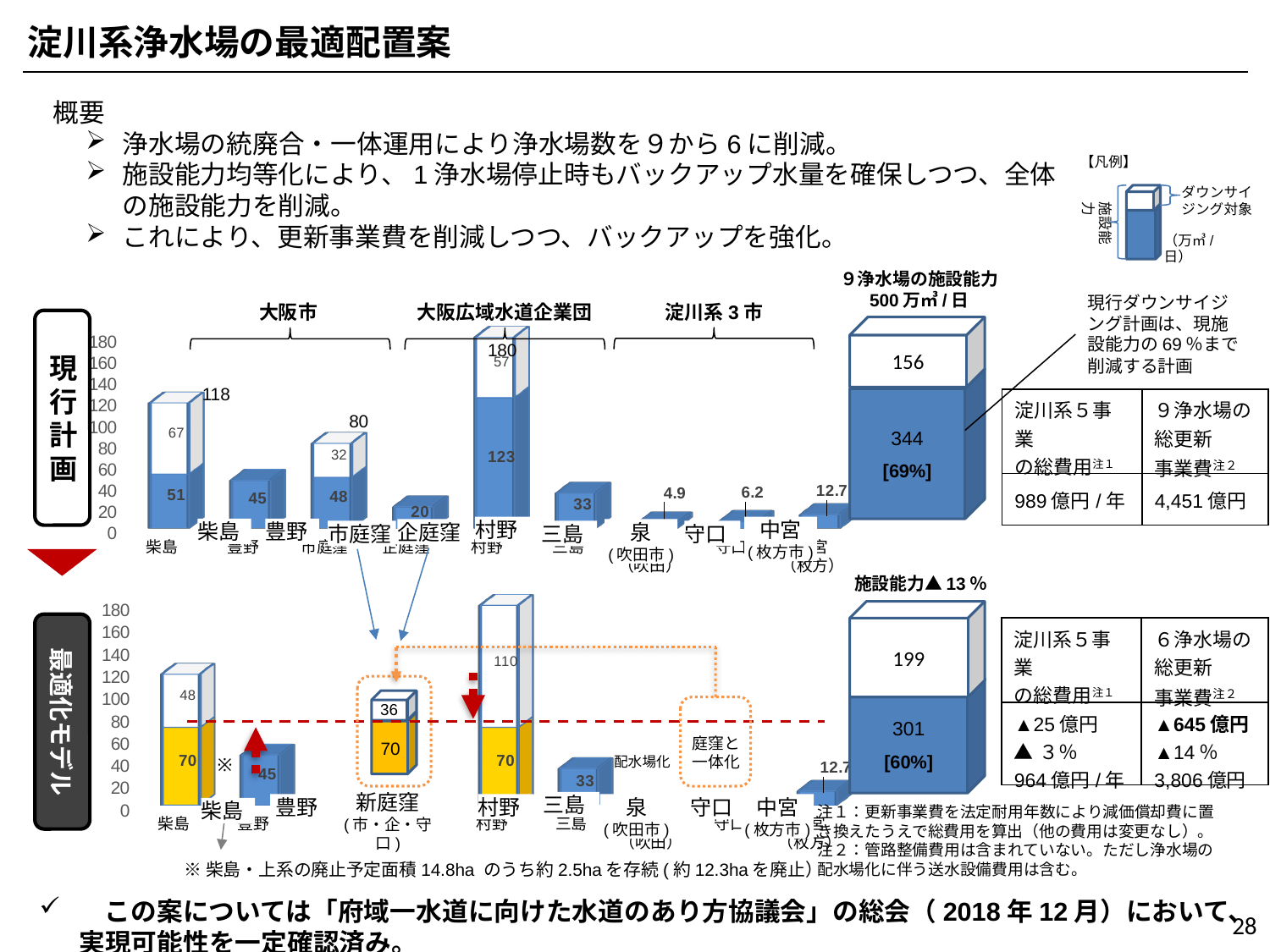

淀川系浄水場の最適配置案
　概要
浄水場の統廃合・一体運用により浄水場数を９から6に削減。
施設能力均等化により、1浄水場停止時もバックアップ水量を確保しつつ、全体の施設能力を削減。
これにより、更新事業費を削減しつつ、バックアップを強化。
【凡例】
ダウンサイ
ジング対象

施設能力

（万㎥/日）

９浄水場の施設能力
500万㎥/日
現行ダウンサイジング計画は、現施設能力の69％まで削減する計画
淀川系3市
大阪市
大阪広域水道企業団
現行計画

[unsupported chart]

156
180
344

[69%]
118
| 淀川系５事業 の総費用注１ | ９浄水場の 総更新 事業費注２ |
| --- | --- |
| 989億円/年 | 4,451億円 |
80
村野
中宮
(枚方市)
柴島
豊野
企庭窪
泉
(吹田市)
市庭窪
三島
守口

施設能力▲13％

[unsupported chart]

199
最適化モデル
| 淀川系５事業 の総費用注１ | ６浄水場の 総更新 事業費注２ |
| --- | --- |
| ▲25億円 ▲３％ 964億円/年 | ▲645億円 ▲14％ 3,806億円 |

301

[60%]

36

庭窪と
一体化
70
配水場化
※
新庭窪
（市・企・守口）
新庭窪
(市・企・守口)
三島
豊野
村野
泉
(吹田市)
守口
中宮
(枚方市)
注１：更新事業費を法定耐用年数により減価償却費に置き換えたうえで総費用を算出（他の費用は変更なし）。
注２：管路整備費用は含まれていない。ただし浄水場の配水場化に伴う送水設備費用は含む。

柴島
※柴島・上系の廃止予定面積14.8ha のうち約2.5haを存続(約12.3haを廃止）
　この案については「府域一水道に向けた水道のあり方協議会」の総会（2018年12月）において、実現可能性を一定確認済み。
28